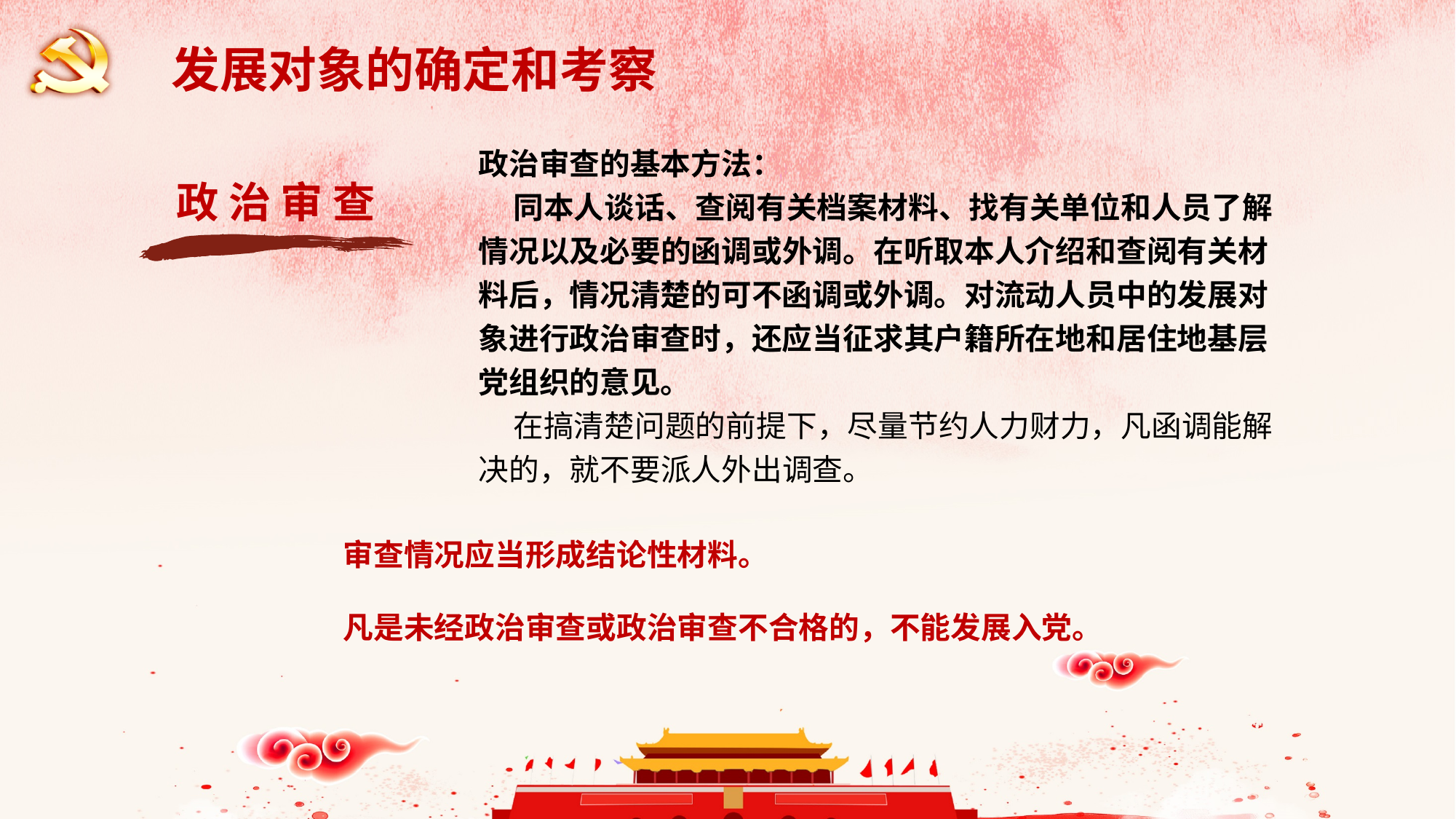

发展对象的确定和考察
政治审查的基本方法：
    同本人谈话、查阅有关档案材料、找有关单位和人员了解情况以及必要的函调或外调。在听取本人介绍和查阅有关材料后，情况清楚的可不函调或外调。对流动人员中的发展对象进行政治审查时，还应当征求其户籍所在地和居住地基层党组织的意见。
    在搞清楚问题的前提下，尽量节约人力财力，凡函调能解决的，就不要派人外出调查。
政 治 审 查

审查情况应当形成结论性材料。

凡是未经政治审查或政治审查不合格的，不能发展入党。